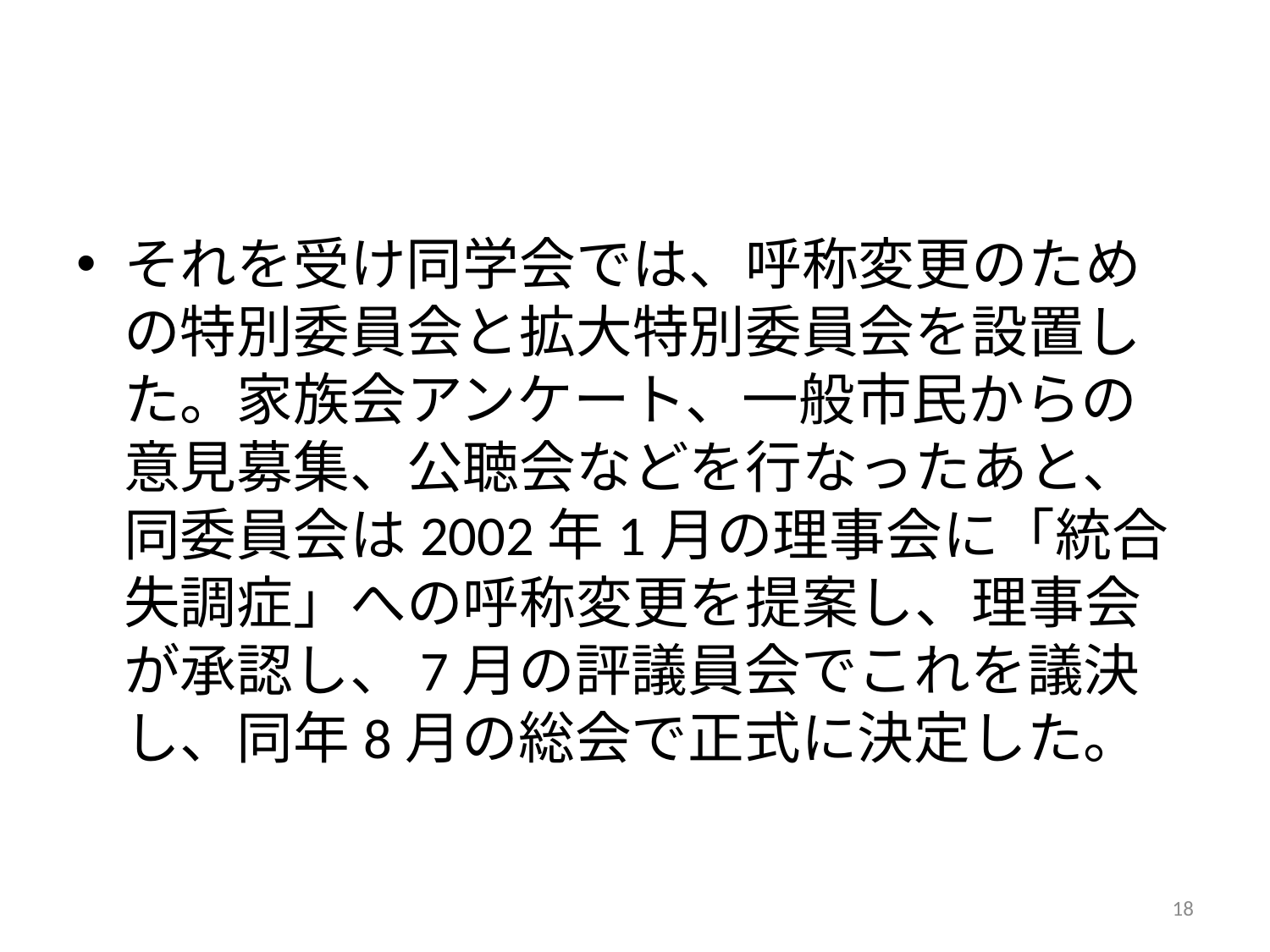

#
それを受け同学会では、呼称変更のための特別委員会と拡大特別委員会を設置した。家族会アンケート、一般市民からの意見募集、公聴会などを行なったあと、同委員会は2002年1月の理事会に「統合失調症」への呼称変更を提案し、理事会が承認し、7月の評議員会でこれを議決し、同年8月の総会で正式に決定した。
18